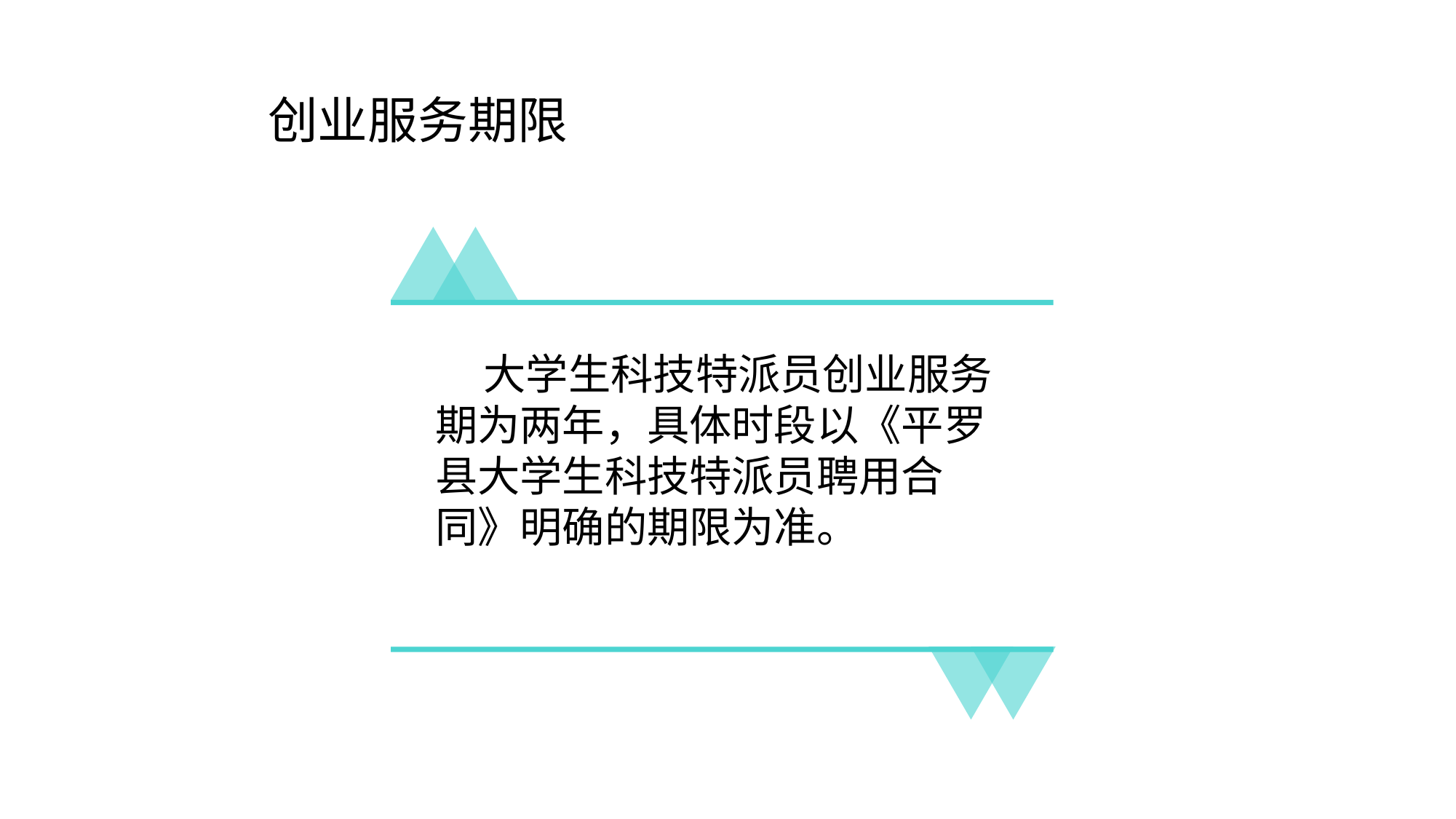

# 创业服务期限

大学生科技特派员创业服务期为两年，具体时段以《平罗县大学生科技特派员聘用合同》明确的期限为准。